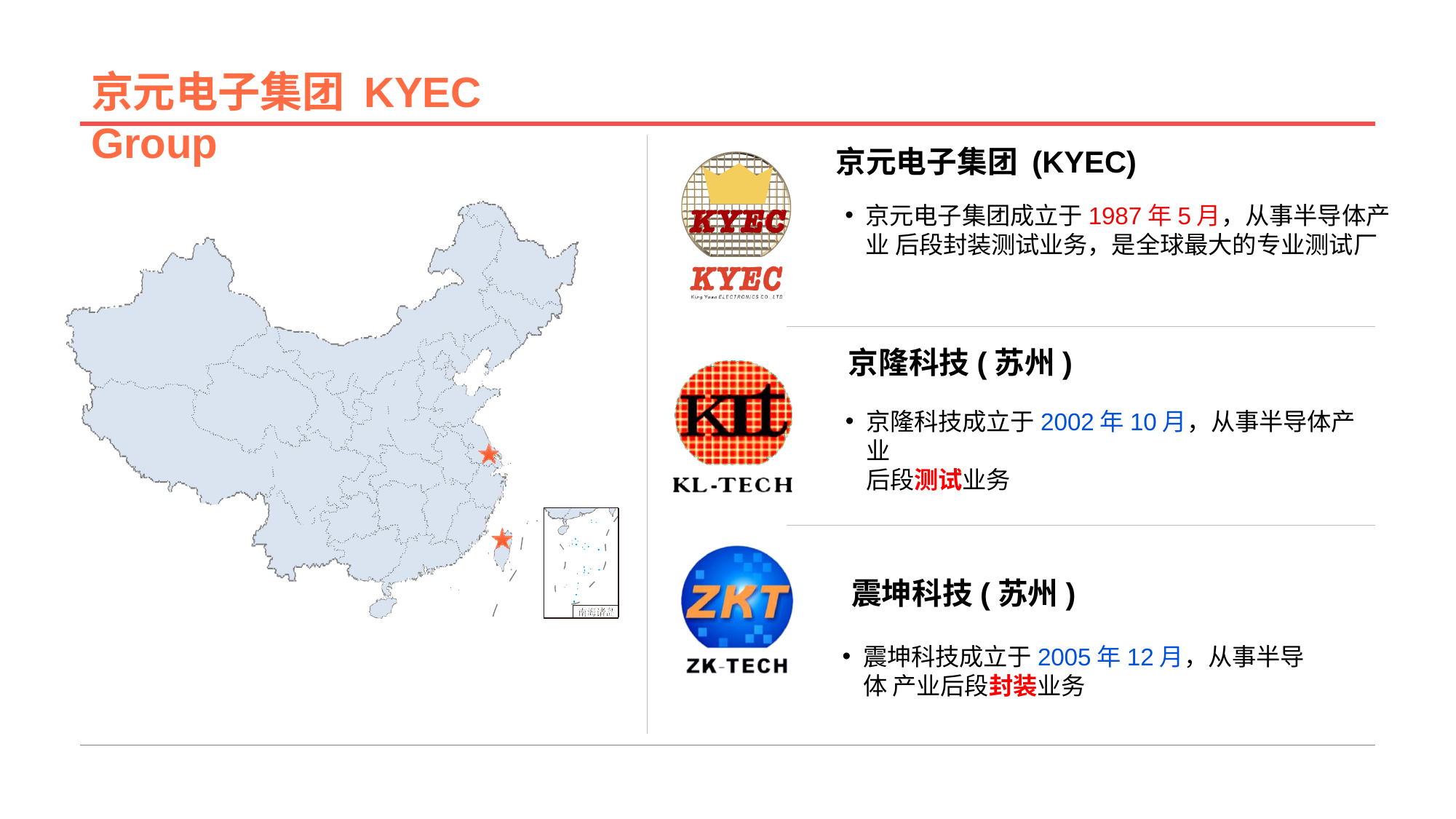

# 京元电子集团 KYEC Group

京元电子集团 (KYEC)
京元电子集团成立于1987年5月，从事半导体产业 后段封装测试业务，是全球最大的专业测试厂

京隆科技(苏州)
京隆科技成立于2002年10月，从事半导体产业
后段测试业务

震坤科技(苏州)
震坤科技成立于2005年12月，从事半导体 产业后段封装业务